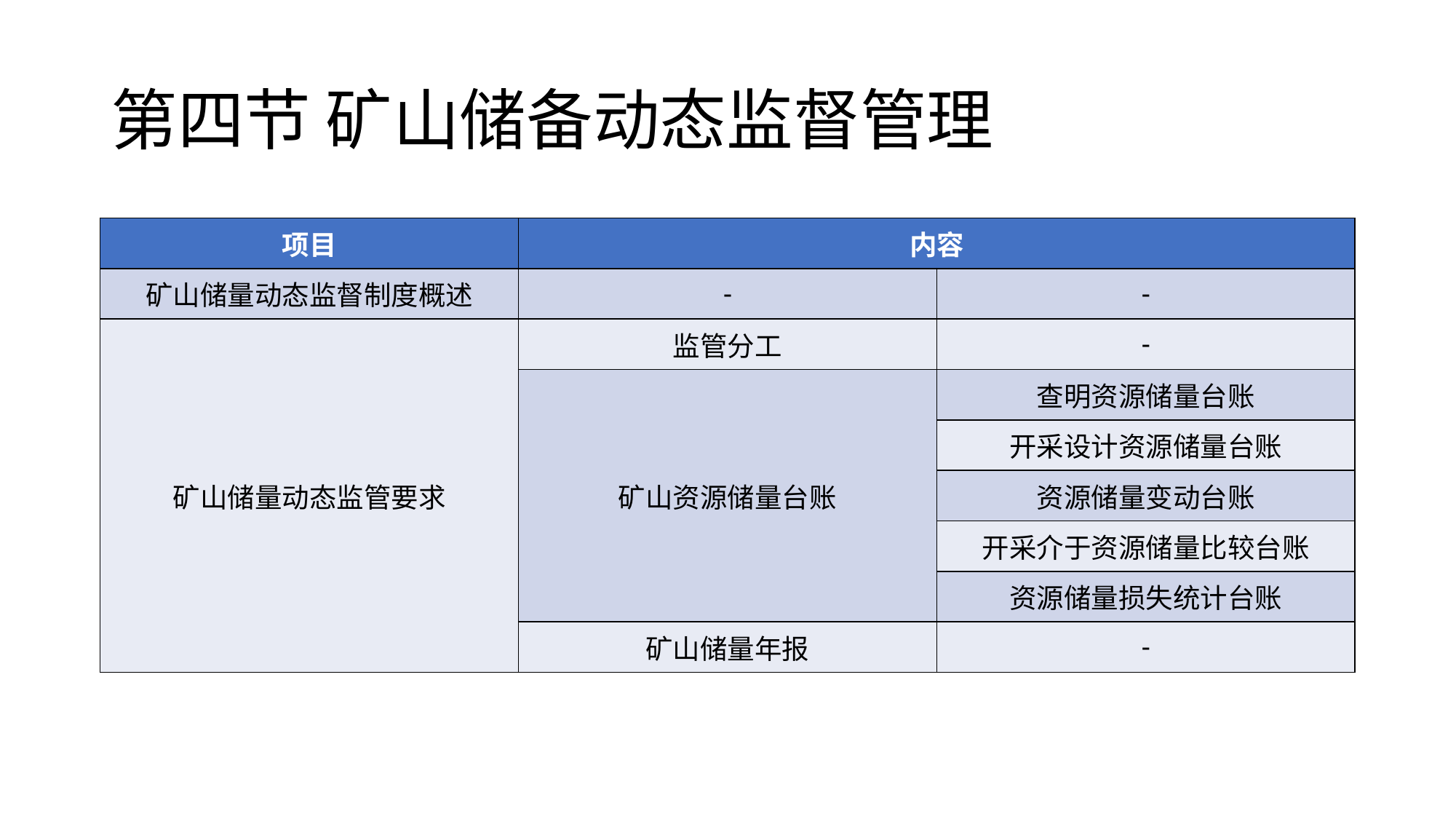

# 第四节 矿山储备动态监督管理
| 项目 | 内容 |  |
| --- | --- | --- |
| 矿山储量动态监督制度概述 | - | - |
| 矿山储量动态监管要求 | 监管分工 | - |
|  | 矿山资源储量台账 | 查明资源储量台账 |
|  |  | 开采设计资源储量台账 |
|  |  | 资源储量变动台账 |
|  |  | 开采介于资源储量比较台账 |
|  |  | 资源储量损失统计台账 |
|  | 矿山储量年报 | - |